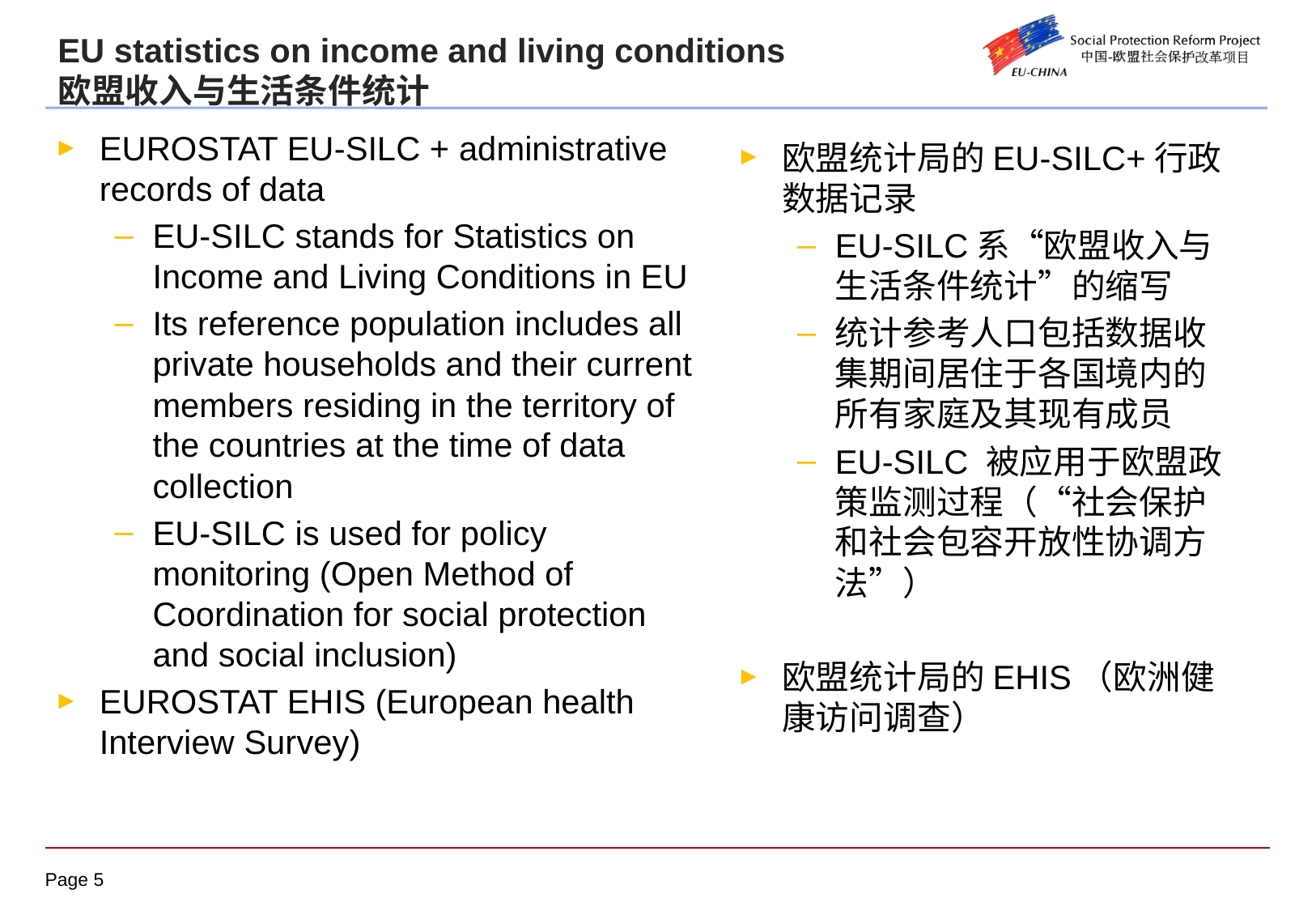

EU statistics on income and living conditions
欧盟收入与生活条件统计
EUROSTAT EU-SILC + administrative records of data
EU-SILC stands for Statistics on Income and Living Conditions in EU
Its reference population includes all private households and their current members residing in the territory of the countries at the time of data collection
EU-SILC is used for policy monitoring (Open Method of Coordination for social protection and social inclusion)
EUROSTAT EHIS (European health Interview Survey)

欧盟统计局的EU-SILC+行政数据记录
EU-SILC系“欧盟收入与生活条件统计”的缩写
统计参考人口包括数据收集期间居住于各国境内的所有家庭及其现有成员
EU-SILC 被应用于欧盟政策监测过程（“社会保护和社会包容开放性协调方法”）

欧盟统计局的EHIS（欧洲健康访问调查）